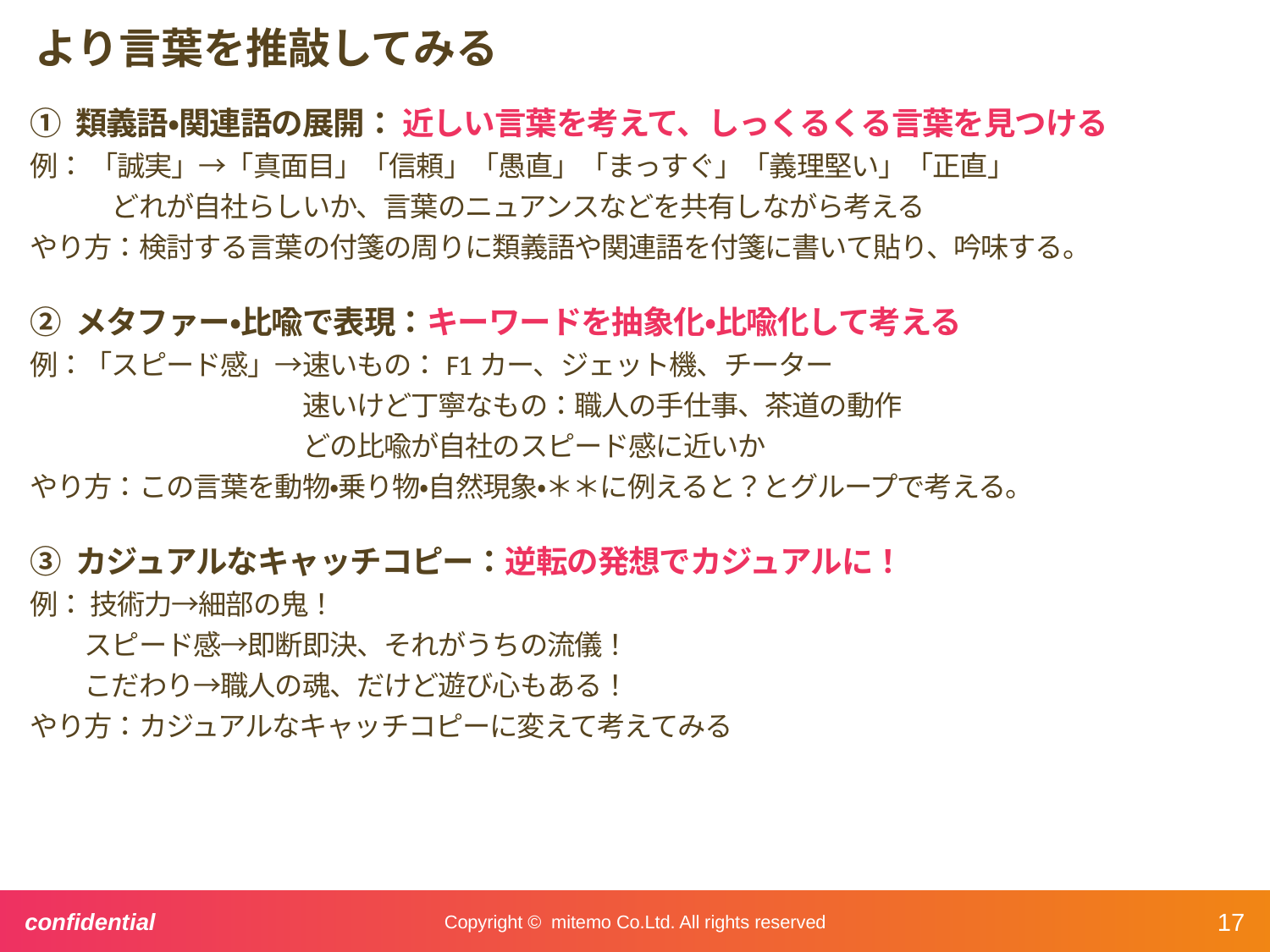

# より言葉を推敲してみる
① 類義語・関連語の展開： 近しい言葉を考えて、しっくるくる言葉を見つける
例： 「誠実」→「真面目」「信頼」「愚直」「まっすぐ」「義理堅い」「正直」
　　　どれが自社らしいか、言葉のニュアンスなどを共有しながら考える
やり方：検討する言葉の付箋の周りに類義語や関連語を付箋に書いて貼り、吟味する。
② メタファー・比喩で表現：キーワードを抽象化・比喩化して考える
例：「スピード感」→速いもの：F1カー、ジェット機、チーター
　　　　　　　　　　速いけど丁寧なもの：職人の手仕事、茶道の動作
　　　　　　　　　　どの比喩が自社のスピード感に近いか
やり方：この言葉を動物・乗り物・自然現象・＊＊に例えると？とグループで考える。
③ カジュアルなキャッチコピー：逆転の発想でカジュアルに！
例： 技術力→細部の鬼！
　　スピード感→即断即決、それがうちの流儀！
　　こだわり→職人の魂、だけど遊び心もある！
やり方：カジュアルなキャッチコピーに変えて考えてみる